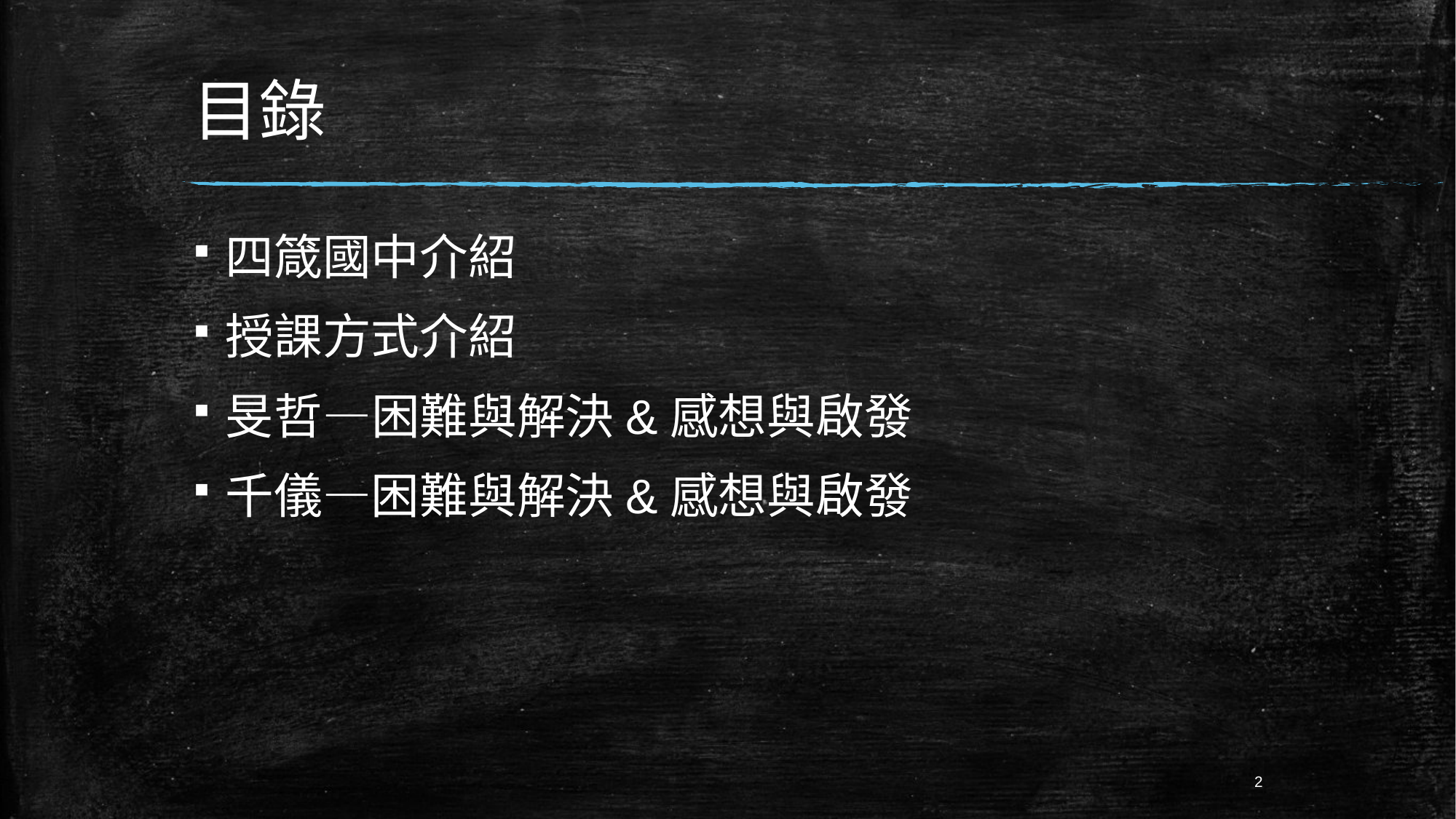

# 目錄
四箴國中介紹
授課方式介紹
旻哲—困難與解決&感想與啟發
千儀—困難與解決&感想與啟發

2